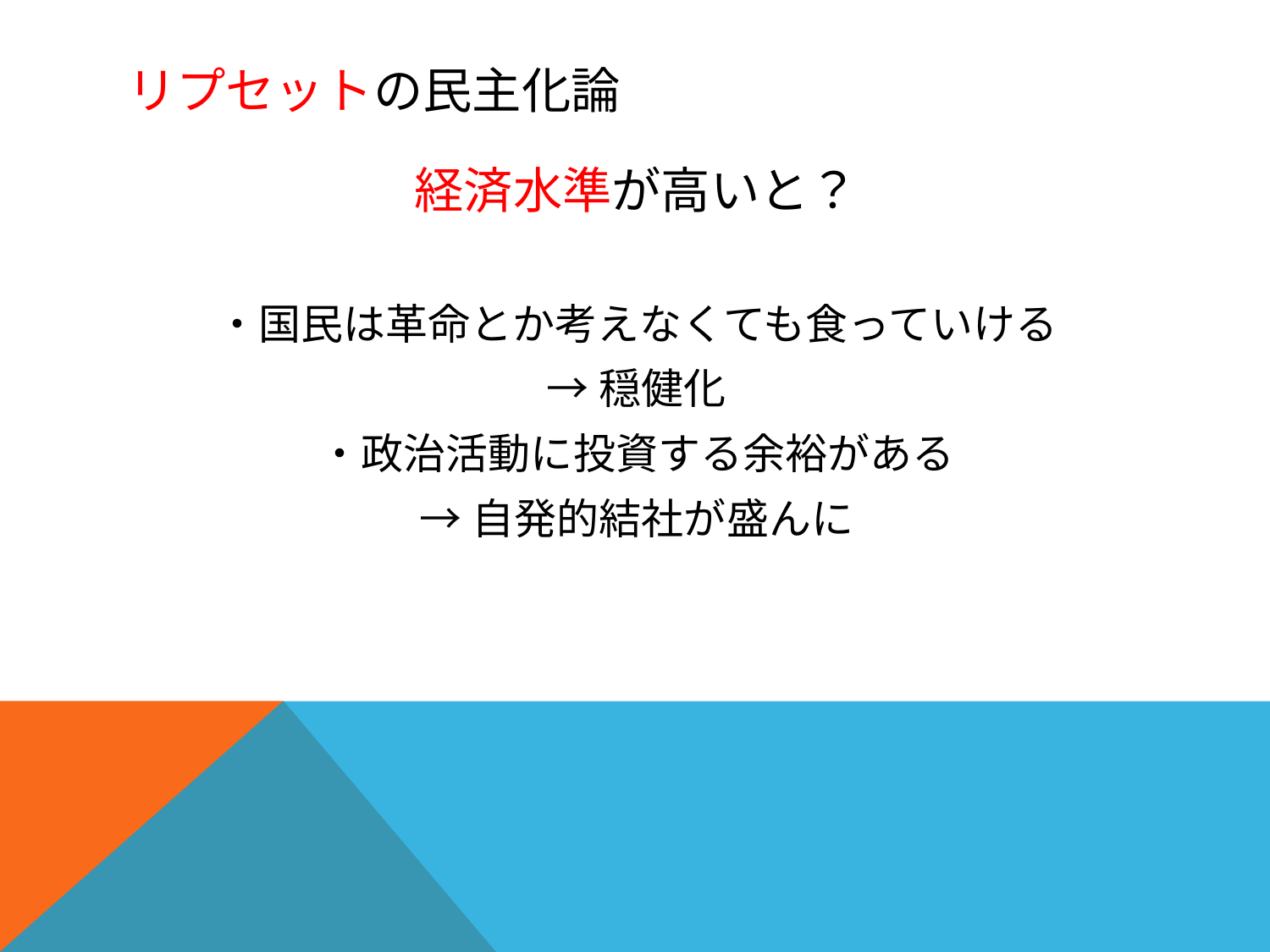

# リプセットの民主化論
経済水準が高いと？

・国民は革命とか考えなくても食っていける
→穏健化
・政治活動に投資する余裕がある
→自発的結社が盛んに